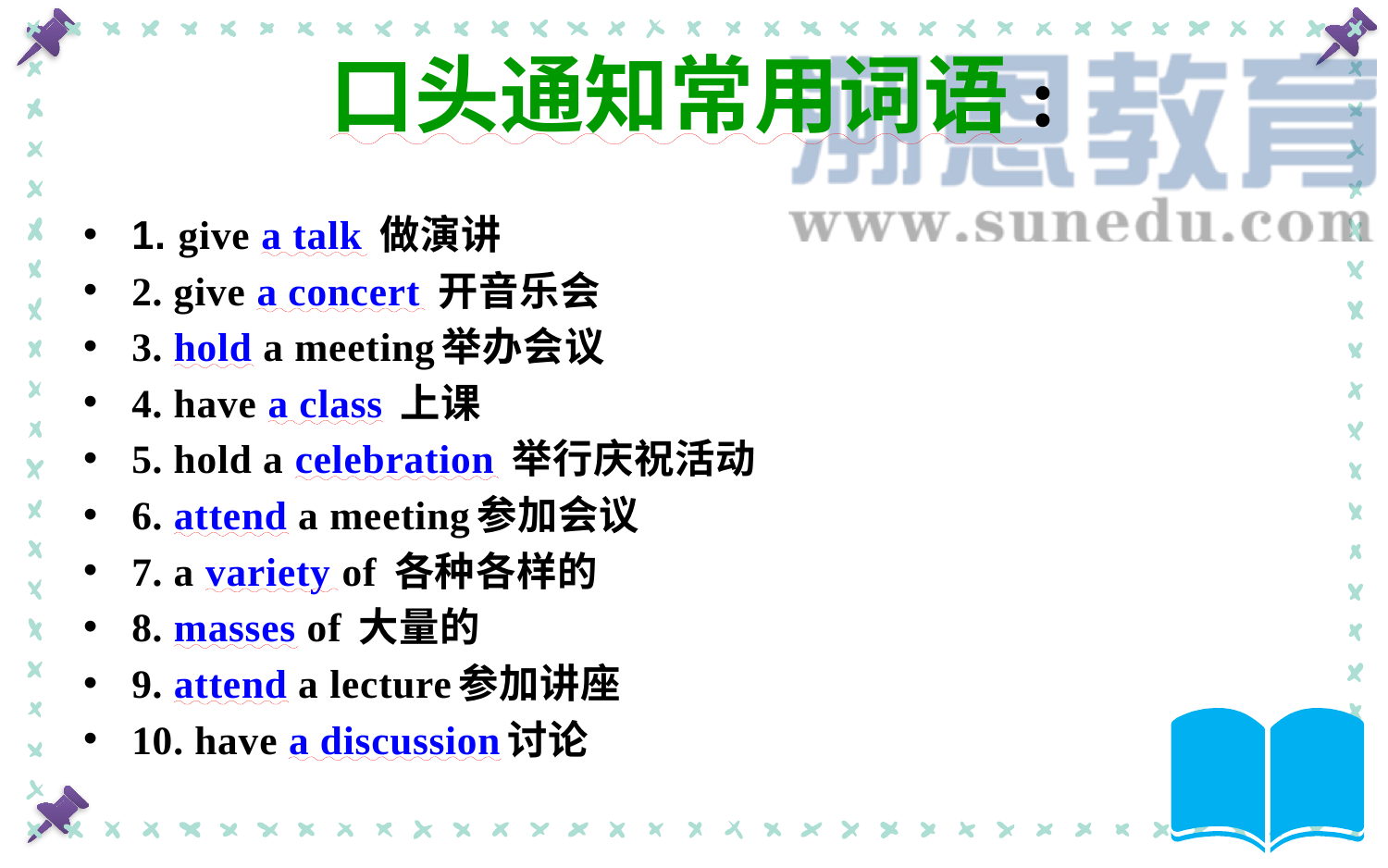

# 口头通知常用词语:
1. give a talk 做演讲
2. give a concert 开音乐会
3. hold a meeting举办会议
4. have a class 上课
5. hold a celebration 举行庆祝活动
6. attend a meeting参加会议
7. a variety of 各种各样的
8. masses of 大量的
9. attend a lecture参加讲座
10. have a discussion讨论